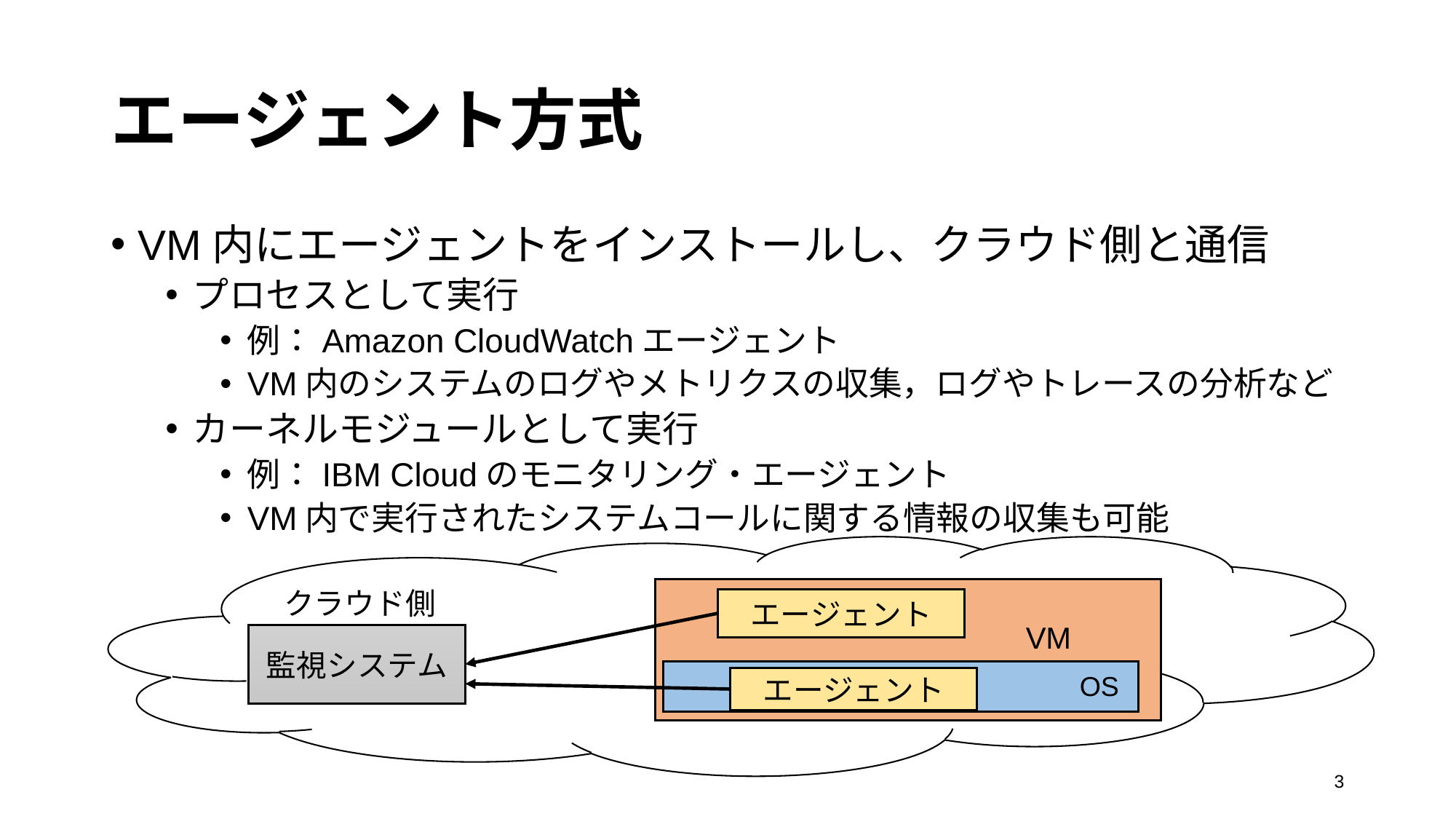

# エージェント方式
VM内にエージェントをインストールし、クラウド側と通信
プロセスとして実行
例：Amazon CloudWatchエージェント
VM内のシステムのログやメトリクスの収集，ログやトレースの分析など
カーネルモジュールとして実行
例：IBM Cloudのモニタリング・エージェント
VM内で実行されたシステムコールに関する情報の収集も可能

クラウド側

エージェント
VM
監視システム

OS
エージェント
3